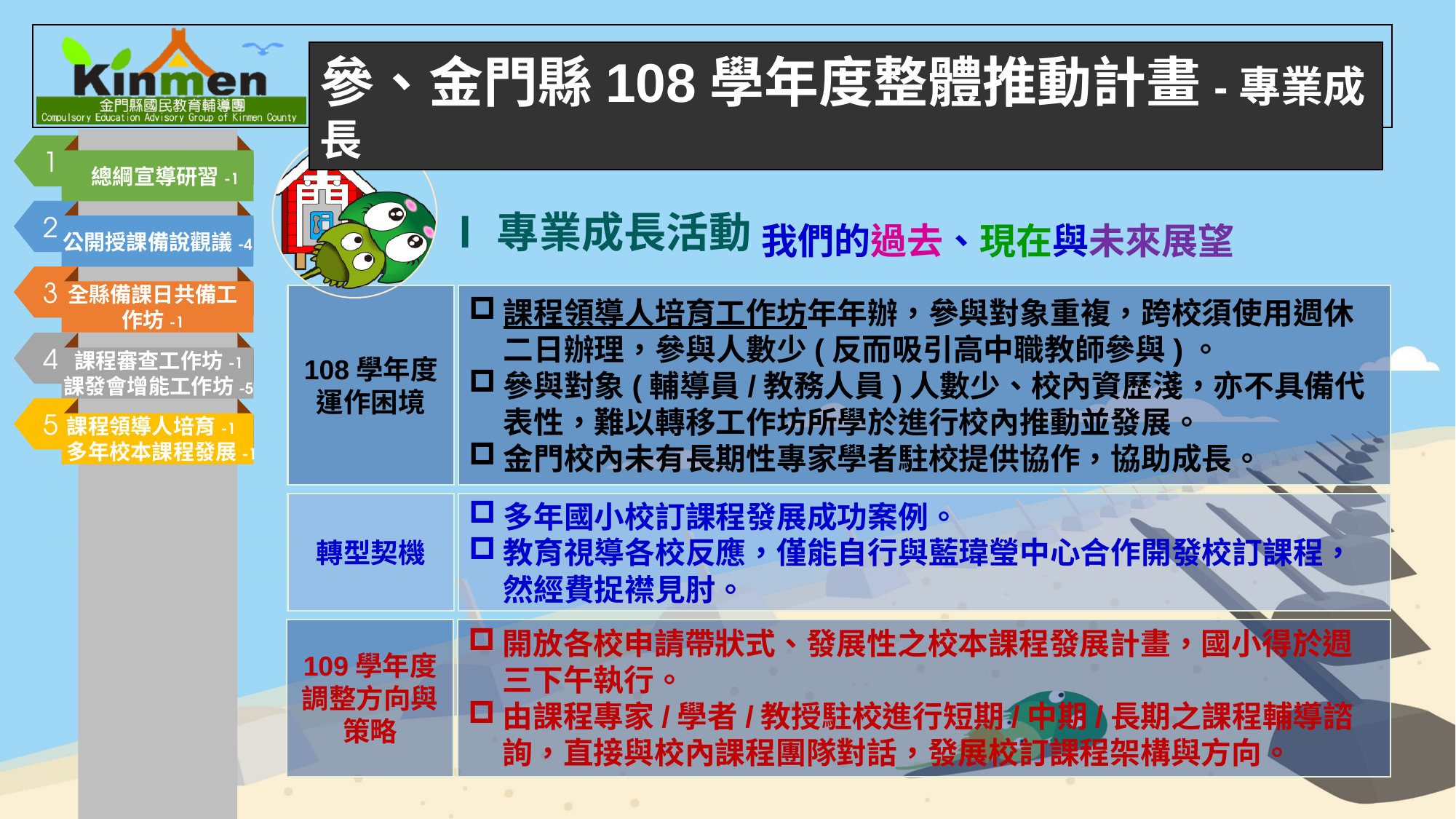

參、金門縣108學年度整體推動計畫-專業成長

1

總綱宣導研習-1
我們的過去、現在與未來展望
Ⅰ專業成長活動
2

公開授課備說觀議-4
3
全縣備課日共備工作坊-1

108學年度運作困境
課程領導人培育工作坊年年辦，參與對象重複，跨校須使用週休二日辦理，參與人數少(反而吸引高中職教師參與)。
參與對象(輔導員/教務人員)人數少、校內資歷淺，亦不具備代表性，難以轉移工作坊所學於進行校內推動並發展。
金門校內未有長期性專家學者駐校提供協作，協助成長。
4
課程審查工作坊-1
課發會增能工作坊-5

5
課程領導人培育-1
多年校本課程發展-1

轉型契機
多年國小校訂課程發展成功案例。
教育視導各校反應，僅能自行與藍瑋瑩中心合作開發校訂課程，然經費捉襟見肘。
109學年度調整方向與策略
開放各校申請帶狀式、發展性之校本課程發展計畫，國小得於週三下午執行。
由課程專家/學者/教授駐校進行短期/中期/長期之課程輔導諮詢，直接與校內課程團隊對話，發展校訂課程架構與方向。